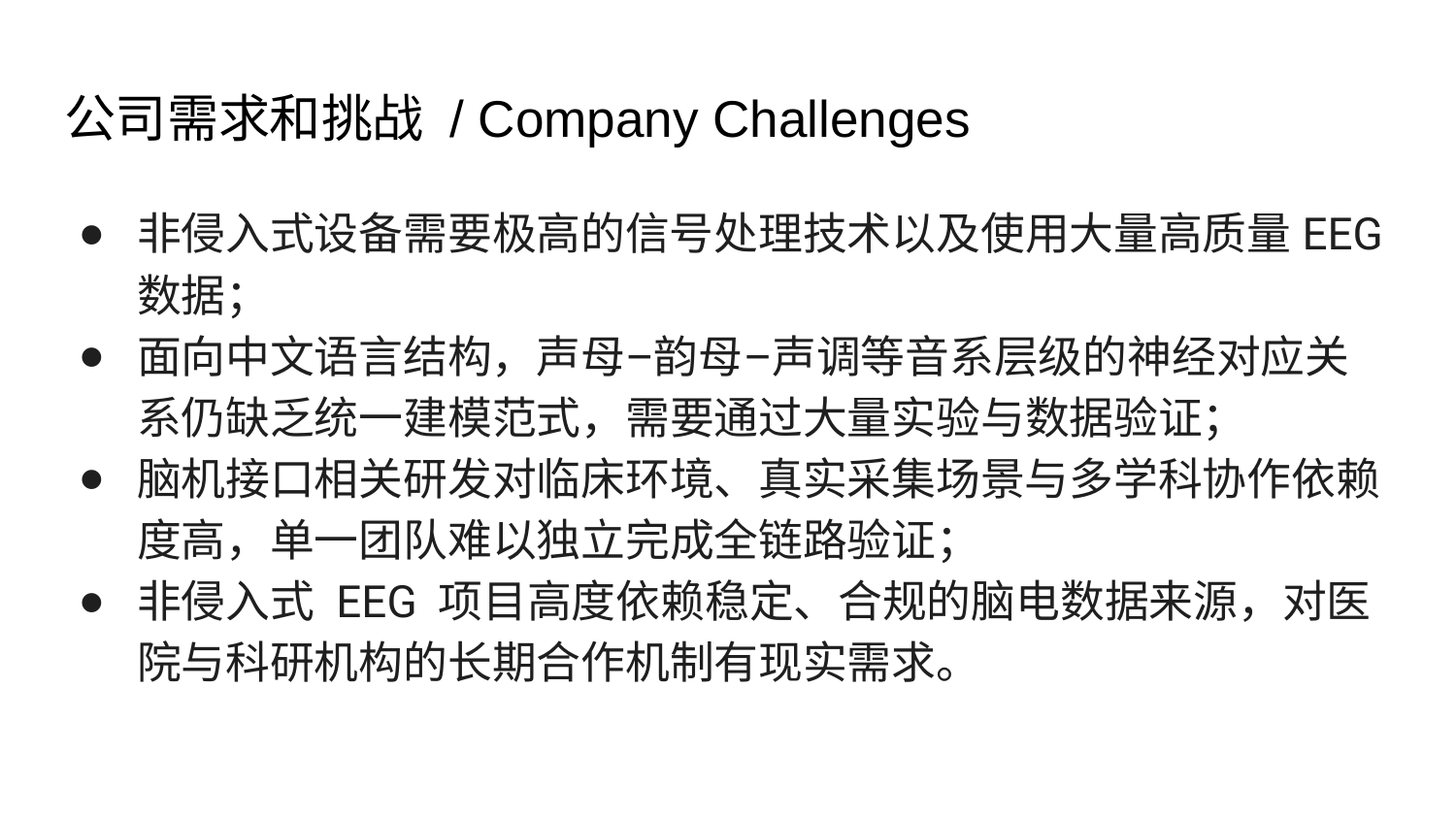

# 公司需求和挑战 / Company Challenges
非侵入式设备需要极高的信号处理技术以及使用大量高质量EEG数据；
面向中文语言结构，声母–韵母–声调等音系层级的神经对应关系仍缺乏统一建模范式，需要通过大量实验与数据验证；
脑机接口相关研发对临床环境、真实采集场景与多学科协作依赖度高，单一团队难以独立完成全链路验证；
非侵入式 EEG 项目高度依赖稳定、合规的脑电数据来源，对医院与科研机构的长期合作机制有现实需求。